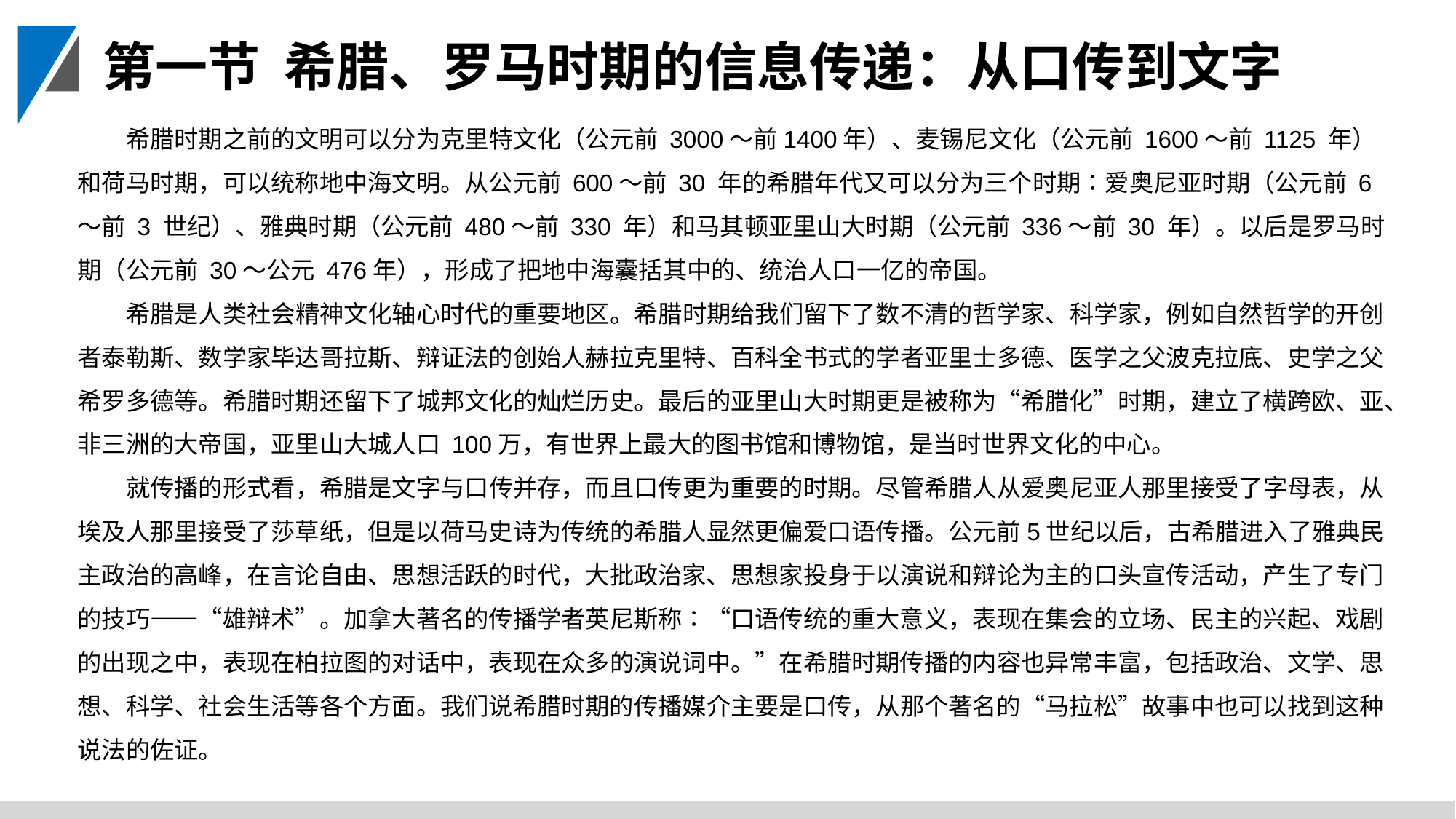

第一节  希腊、罗马时期的信息传递：从口传到文字
希腊时期之前的文明可以分为克里特文化（公元前 3000～前1400年）、麦锡尼文化（公元前 1600～前 1125 年）和荷马时期，可以统称地中海文明。从公元前 600～前 30 年的希腊年代又可以分为三个时期∶爱奥尼亚时期（公元前 6～前 3 世纪）、雅典时期（公元前 480～前 330 年）和马其顿亚里山大时期（公元前 336～前 30 年）。以后是罗马时期（公元前 30～公元 476年），形成了把地中海囊括其中的、统治人口一亿的帝国。
希腊是人类社会精神文化轴心时代的重要地区。希腊时期给我们留下了数不清的哲学家、科学家，例如自然哲学的开创者泰勒斯、数学家毕达哥拉斯、辩证法的创始人赫拉克里特、百科全书式的学者亚里士多德、医学之父波克拉底、史学之父希罗多德等。希腊时期还留下了城邦文化的灿烂历史。最后的亚里山大时期更是被称为“希腊化”时期，建立了横跨欧、亚、非三洲的大帝国，亚里山大城人口 100万，有世界上最大的图书馆和博物馆，是当时世界文化的中心。
就传播的形式看，希腊是文字与口传并存，而且口传更为重要的时期。尽管希腊人从爱奥尼亚人那里接受了字母表，从埃及人那里接受了莎草纸，但是以荷马史诗为传统的希腊人显然更偏爱口语传播。公元前5世纪以后，古希腊进入了雅典民主政治的高峰，在言论自由、思想活跃的时代，大批政治家、思想家投身于以演说和辩论为主的口头宣传活动，产生了专门的技巧——“雄辩术”。加拿大著名的传播学者英尼斯称∶“口语传统的重大意义，表现在集会的立场、民主的兴起、戏剧的出现之中，表现在柏拉图的对话中，表现在众多的演说词中。”在希腊时期传播的内容也异常丰富，包括政治、文学、思想、科学、社会生活等各个方面。我们说希腊时期的传播媒介主要是口传，从那个著名的“马拉松”故事中也可以找到这种说法的佐证。